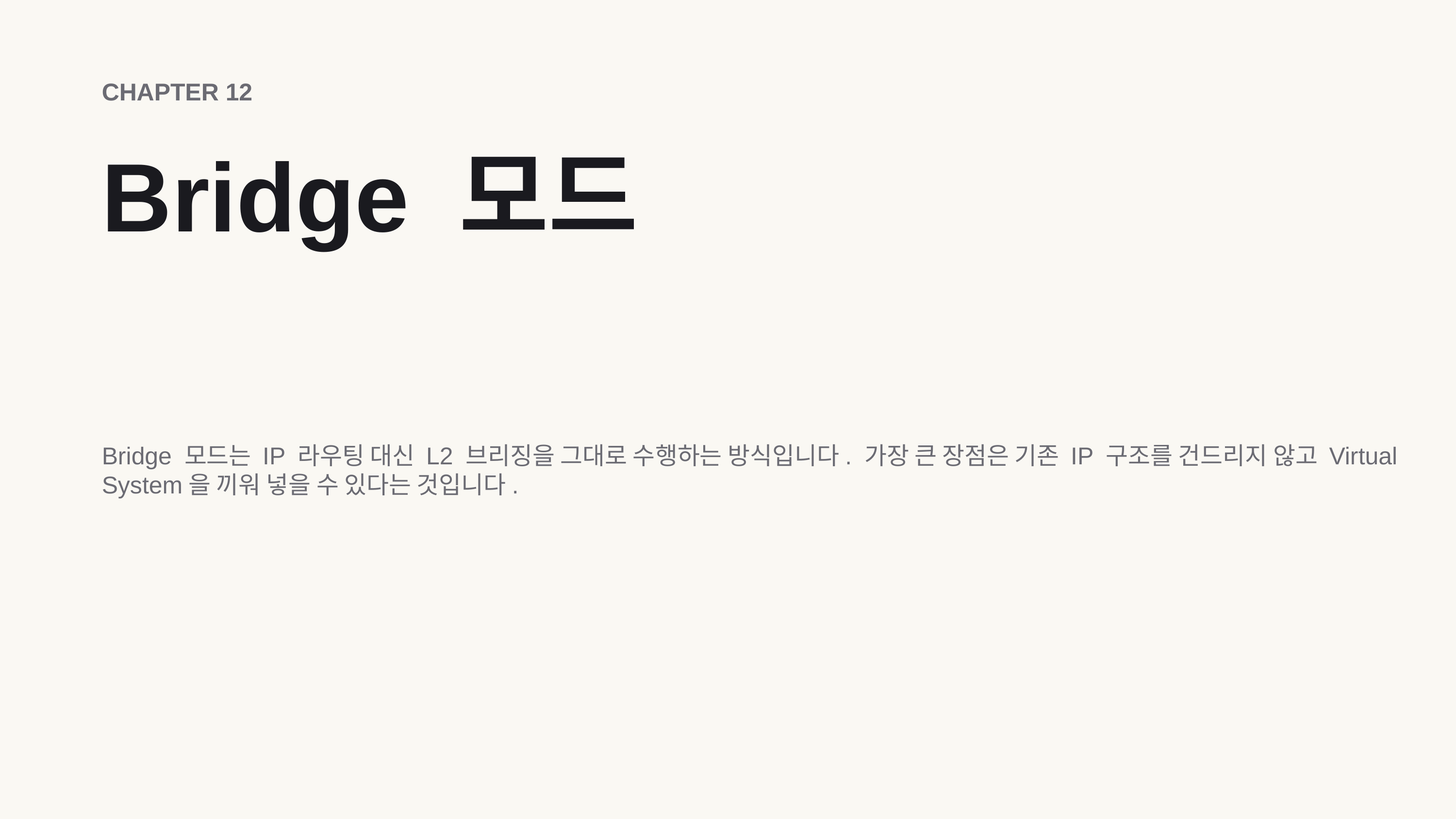

CHAPTER 12
Bridge 모드
Bridge 모드는 IP 라우팅 대신 L2 브리징을 그대로 수행하는 방식입니다. 가장 큰 장점은 기존 IP 구조를 건드리지 않고 Virtual System을 끼워 넣을 수 있다는 것입니다.